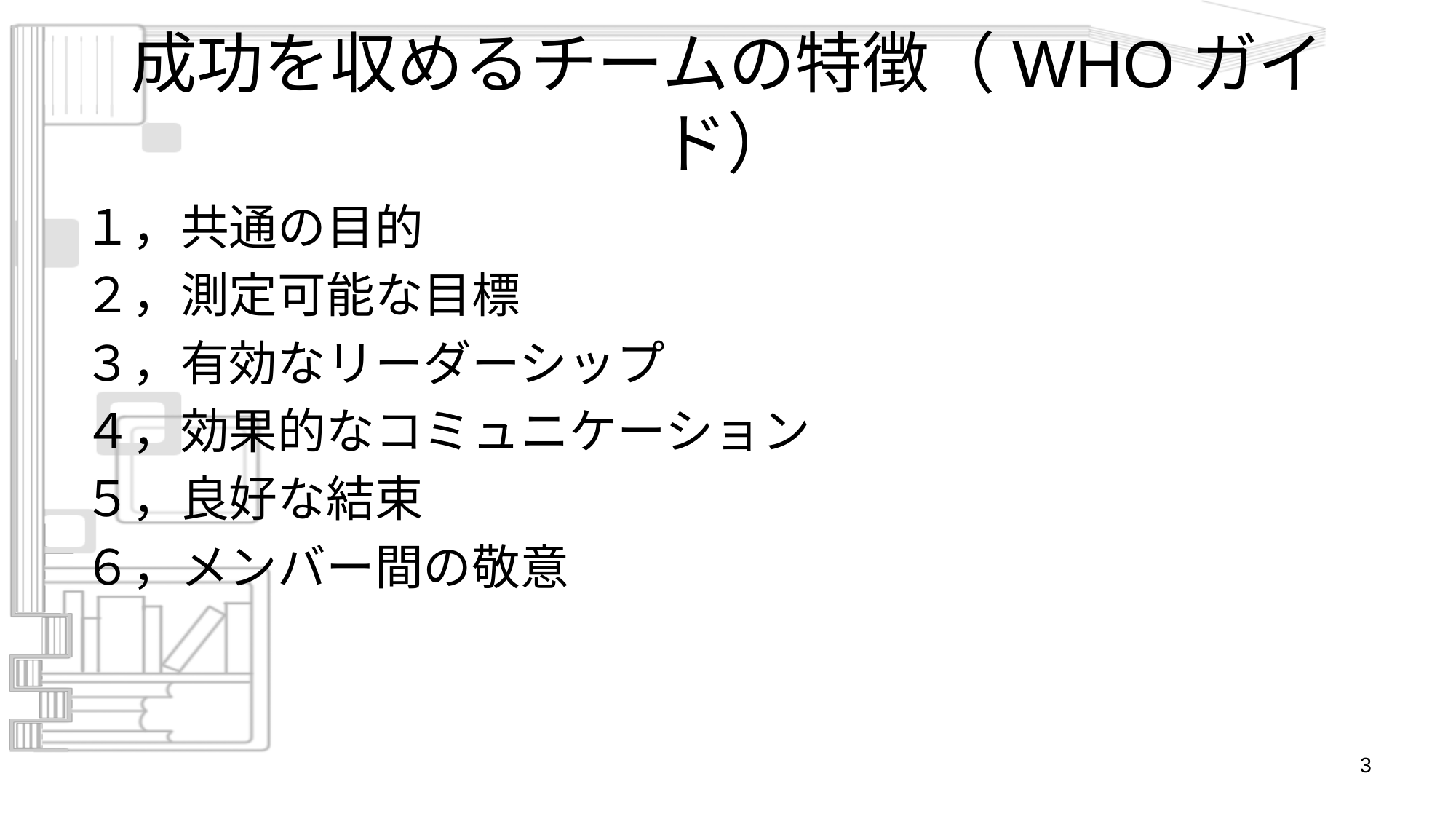

# 成功を収めるチームの特徴（WHOガイド）
１，共通の目的
２，測定可能な目標
３，有効なリーダーシップ
４，効果的なコミュニケーション
５，良好な結束
６，メンバー間の敬意
3